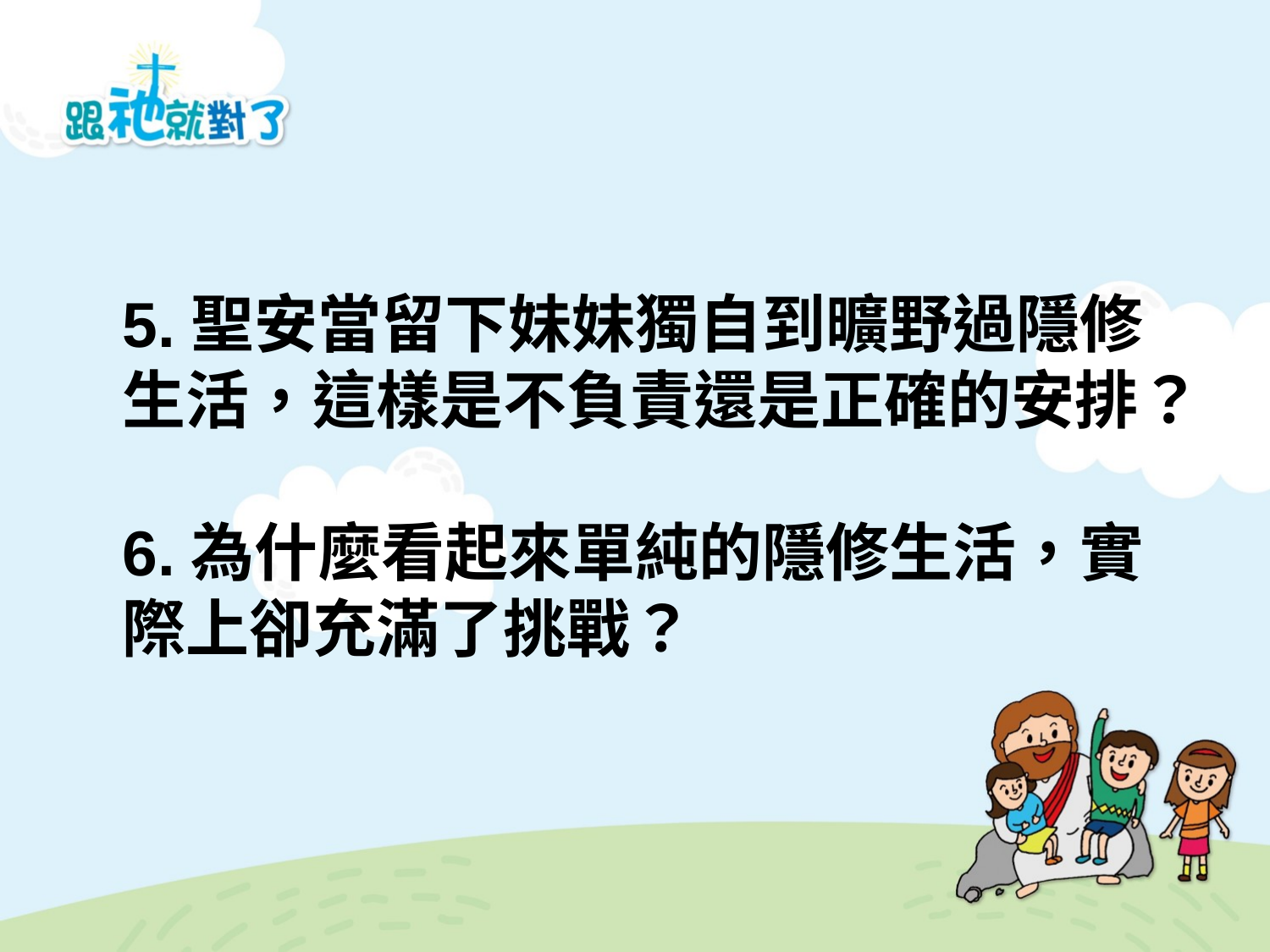

5.聖安當留下妹妹獨自到曠野過隱修生活，這樣是不負責還是正確的安排？

6.為什麼看起來單純的隱修生活，實際上卻充滿了挑戰？